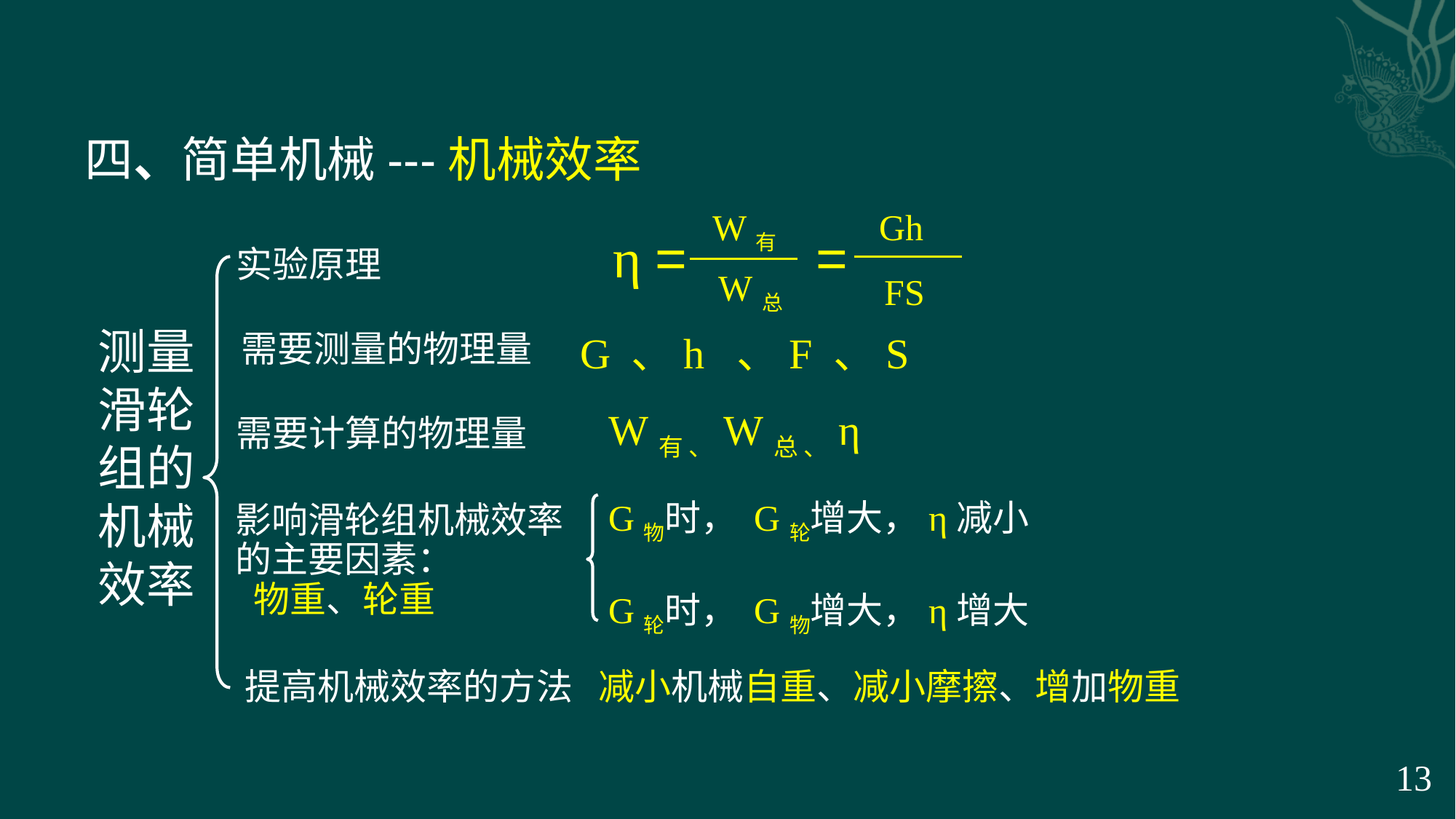

四、简单机械---机械效率
Gh
W有
=
η =
实验原理

W总
FS
测量滑轮组的机械效率
需要测量的物理量
G 、h  、F 、S
W有 、W总 、η
需要计算的物理量
影响滑轮组机械效率的主要因素：
G物时， G轮增大，η减小

物重、轮重
G轮时， G物增大，η增大
减小机械自重、减小摩擦、增加物重
提高机械效率的方法
13